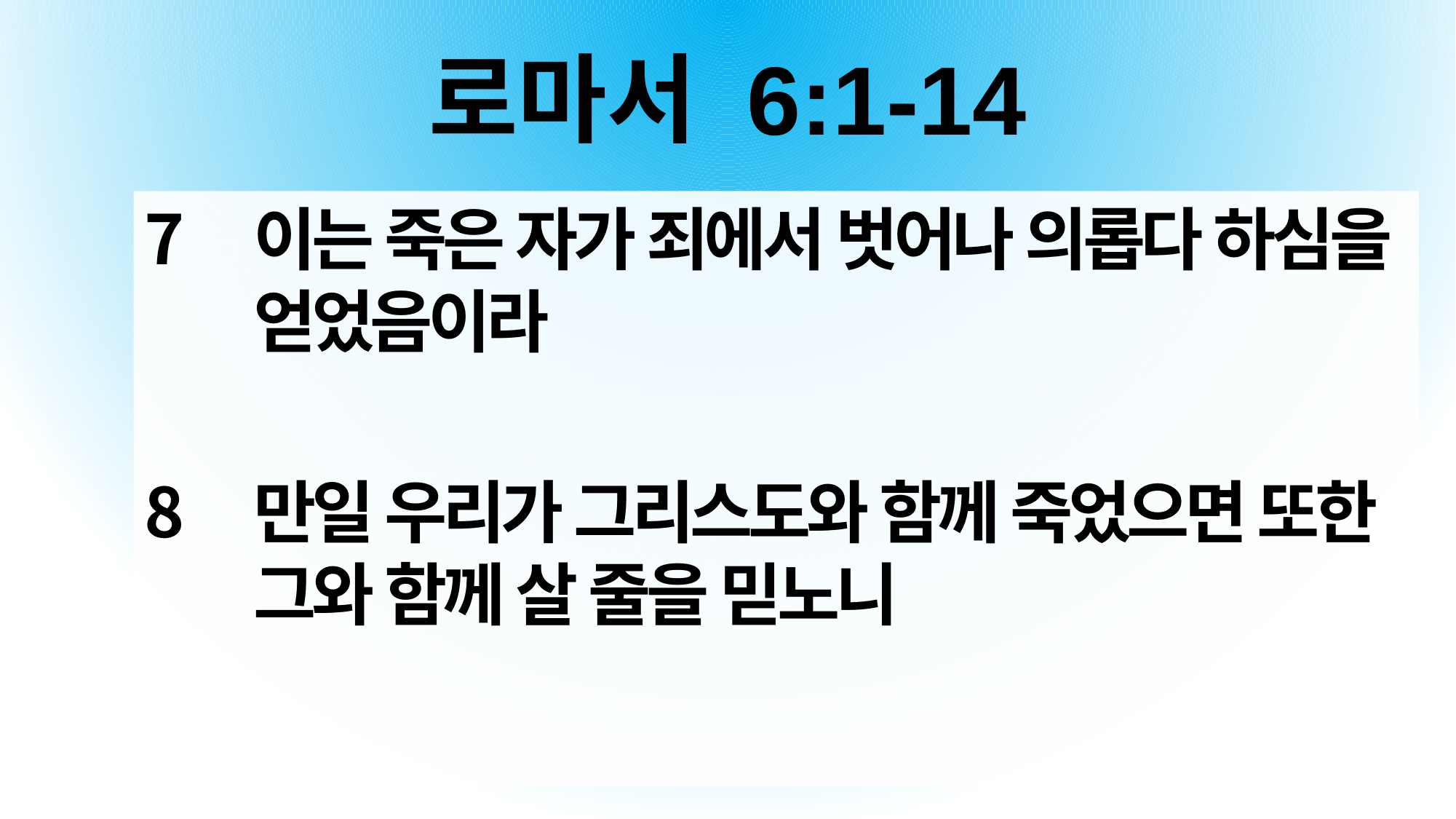

# 로마서 6:1-14
이는 죽은 자가 죄에서 벗어나 의롭다 하심을 얻었음이라

만일 우리가 그리스도와 함께 죽었으면 또한 그와 함께 살 줄을 믿노니